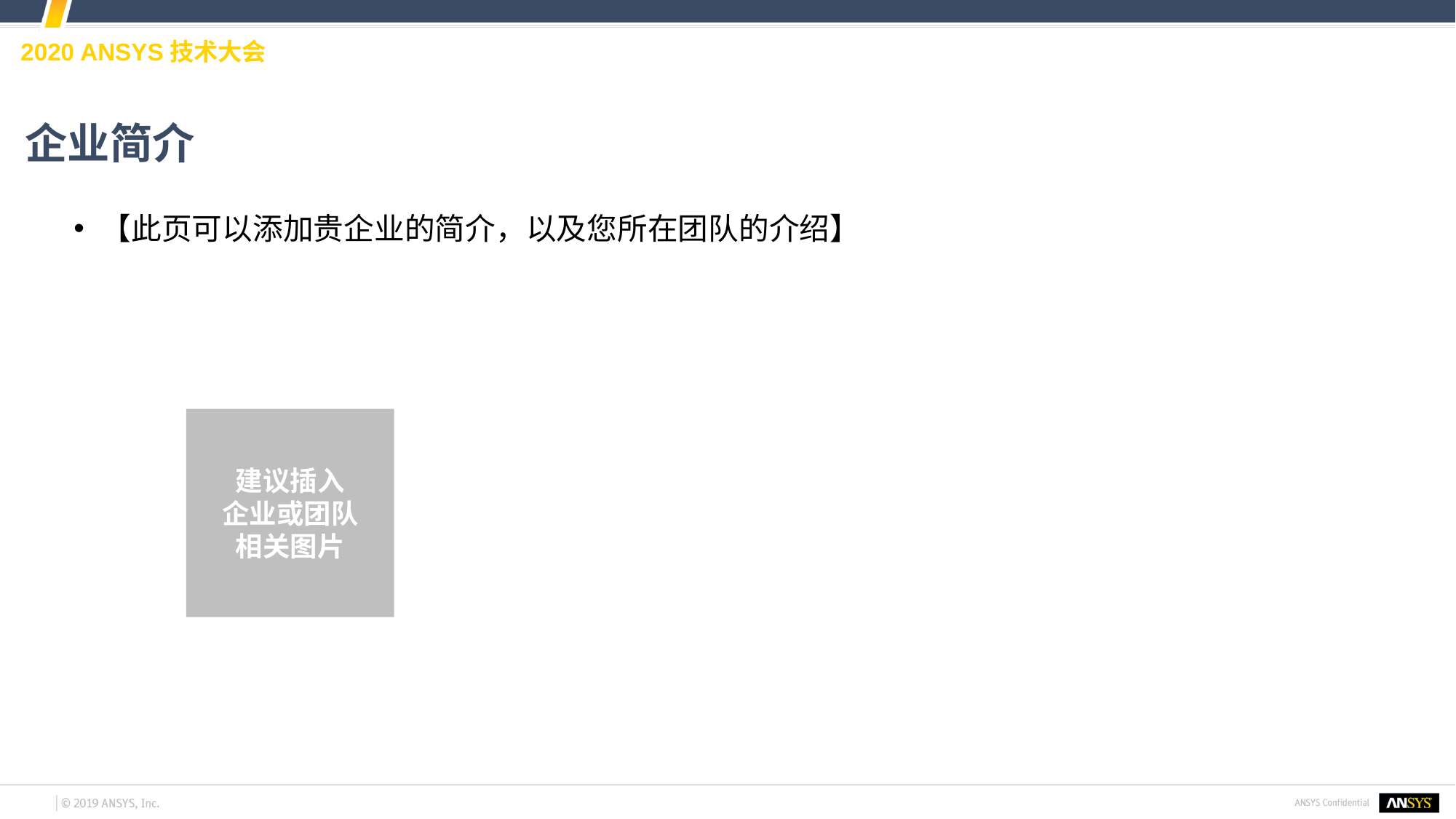

# 企业简介
【此页可以添加贵企业的简介，以及您所在团队的介绍】
建议插入
企业或团队
相关图片